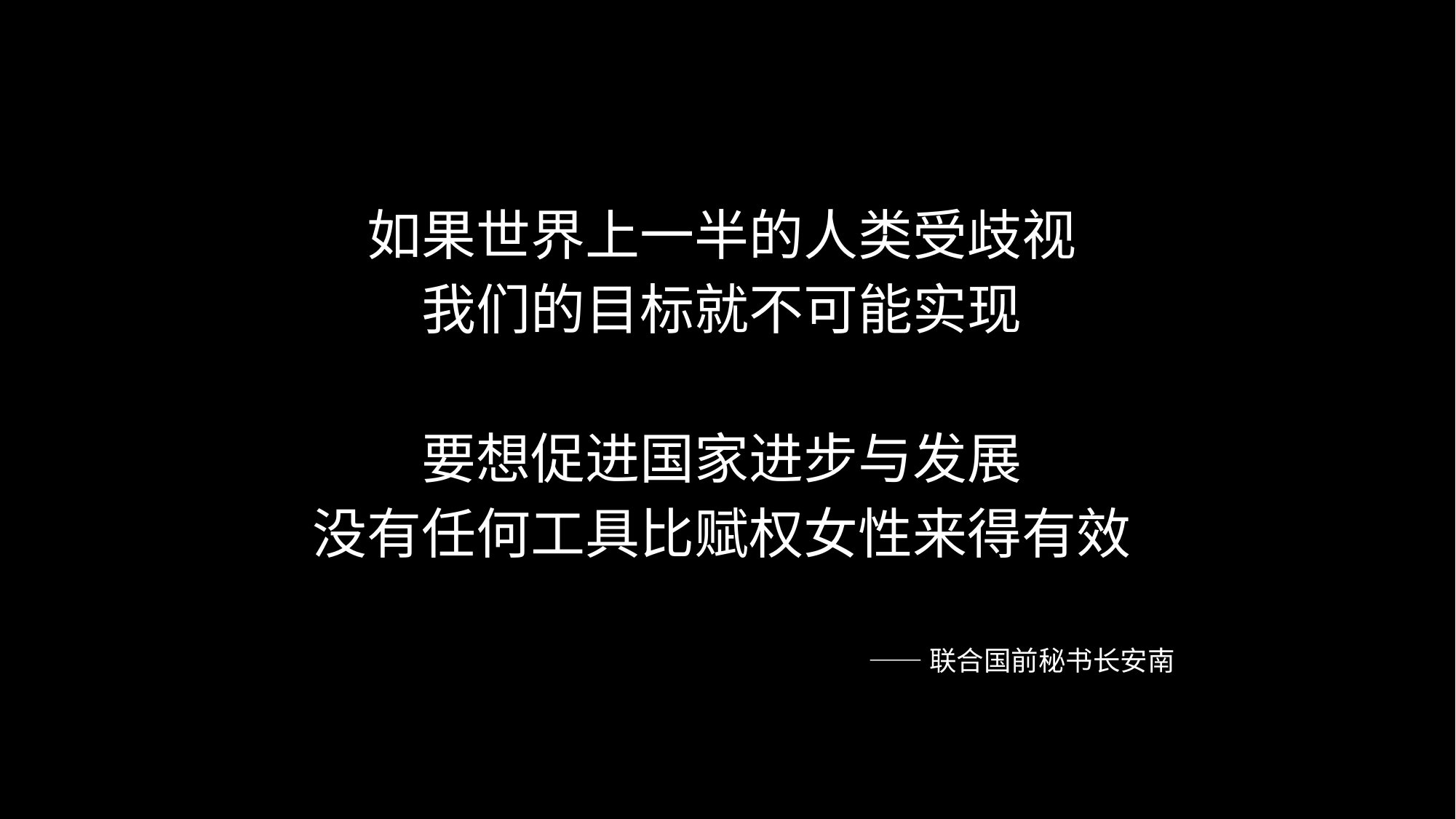

如果世界上一半的人类受歧视
我们的目标就不可能实现

要想促进国家进步与发展
没有任何工具比赋权女性来得有效
# ——联合国前秘书长安南